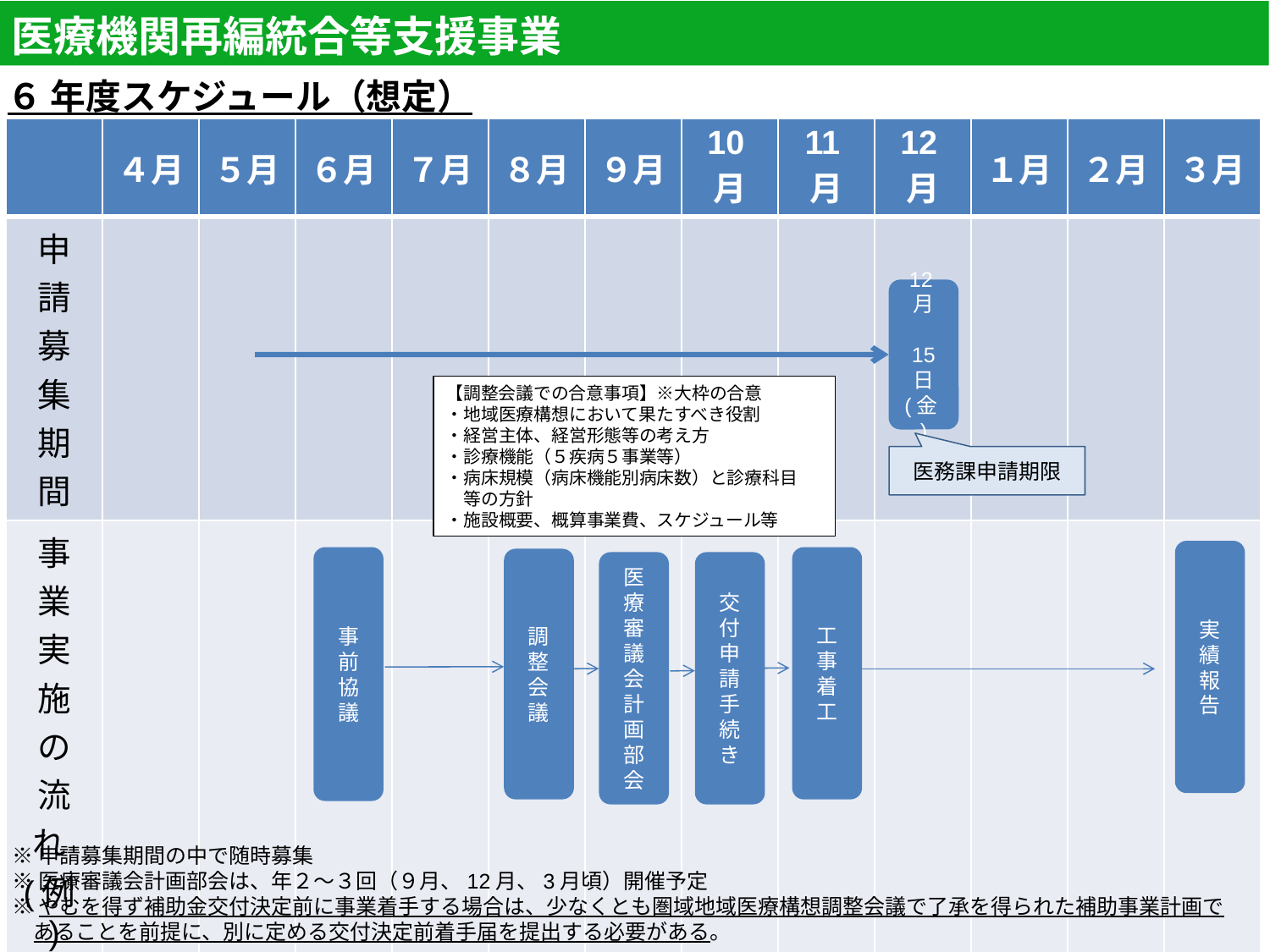

医療機関再編統合等支援事業
６ 年度スケジュール（想定）
|  | ４月 | ５月 | ６月 | ７月 | ８月 | ９月 | 10月 | 11月 | 12月 | １月 | ２月 | ３月 |
| --- | --- | --- | --- | --- | --- | --- | --- | --- | --- | --- | --- | --- |
| 申 請 募 集 期 間 |  |  |  |  |  |  |  |  |  |  |  |  |
| 事 業 実 施 の 流 れ(例) |  |  |  |  |  |  |  |  |  |  |  |  |
12月
15
日
(金)
【調整会議での合意事項】※大枠の合意
・地域医療構想において果たすべき役割
・経営主体、経営形態等の考え方
・診療機能（５疾病５事業等）
・病床規模（病床機能別病床数）と診療科目
　等の方針
・施設概要、概算事業費、スケジュール等
医務課申請期限
実績報告
事前協議
工事着工
調整会議
医療審議会計画部会
交付申請手続き
※申請募集期間の中で随時募集
※医療審議会計画部会は、年２～３回（９月、12月、3月頃）開催予定
※やむを得ず補助金交付決定前に事業着手する場合は、少なくとも圏域地域医療構想調整会議で了承を得られた補助事業計画で
　あることを前提に、別に定める交付決定前着手届を提出する必要がある。